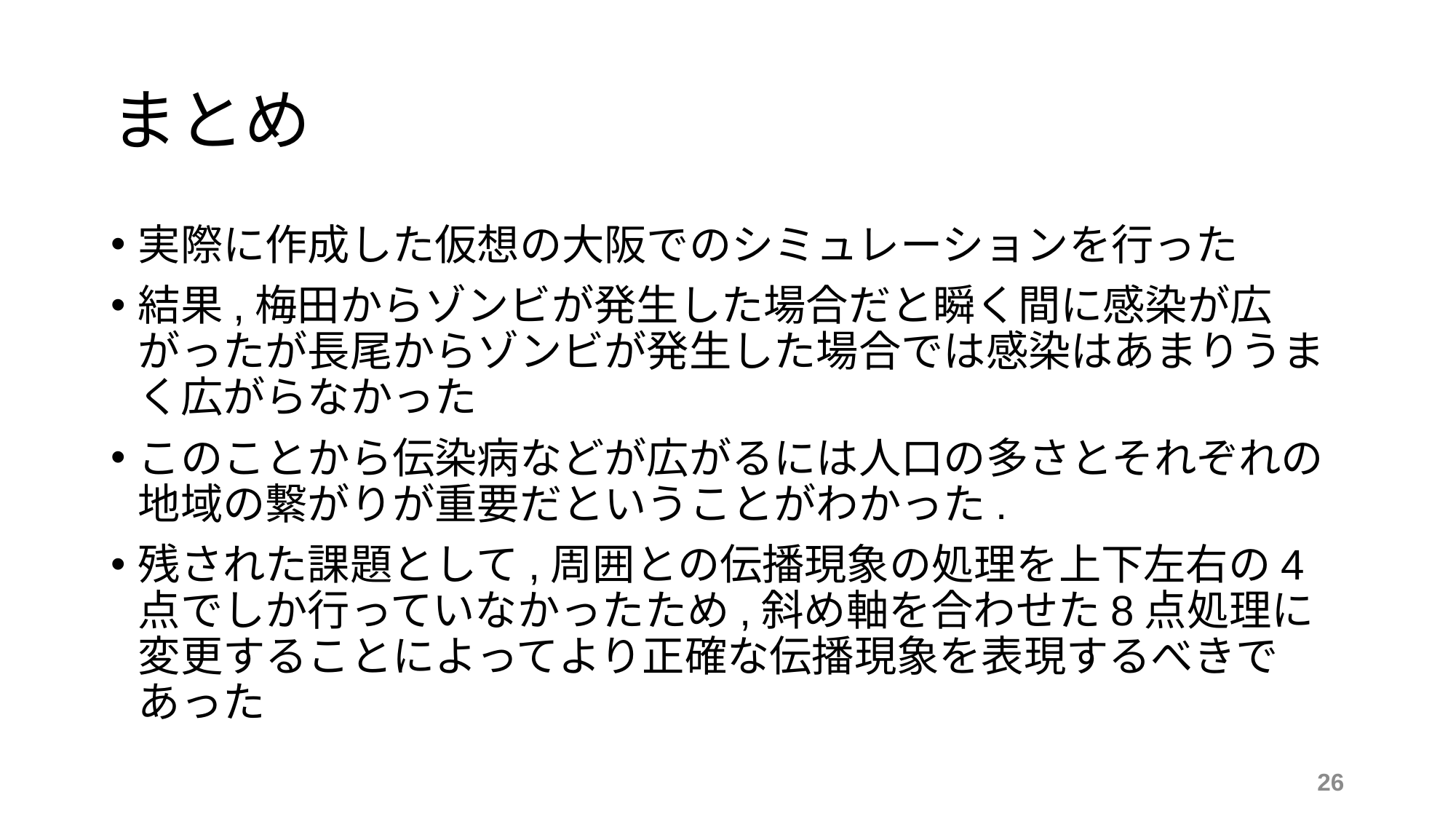

# まとめ
実際に作成した仮想の大阪でのシミュレーションを行った
結果,梅田からゾンビが発生した場合だと瞬く間に感染が広がったが長尾からゾンビが発生した場合では感染はあまりうまく広がらなかった
このことから伝染病などが広がるには人口の多さとそれぞれの地域の繋がりが重要だということがわかった.
残された課題として,周囲との伝播現象の処理を上下左右の4点でしか行っていなかったため,斜め軸を合わせた8点処理に変更することによってより正確な伝播現象を表現するべきであった

26